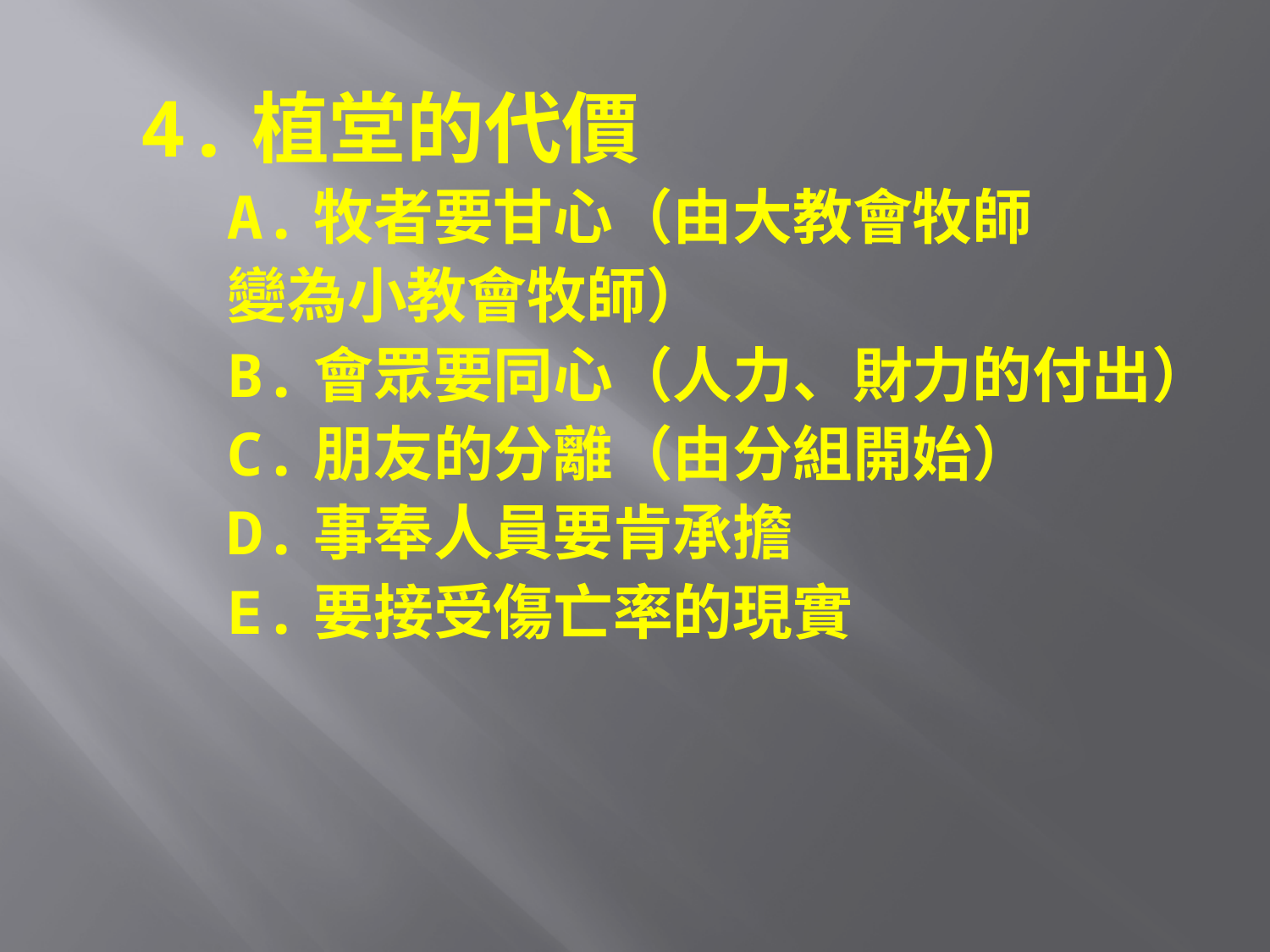

4.植堂的代價
A.牧者要甘心（由大教會牧師
變為小教會牧師）
B.會眾要同心（人力、財力的付出）
C.朋友的分離（由分組開始）
D.事奉人員要肯承擔
E.要接受傷亡率的現實